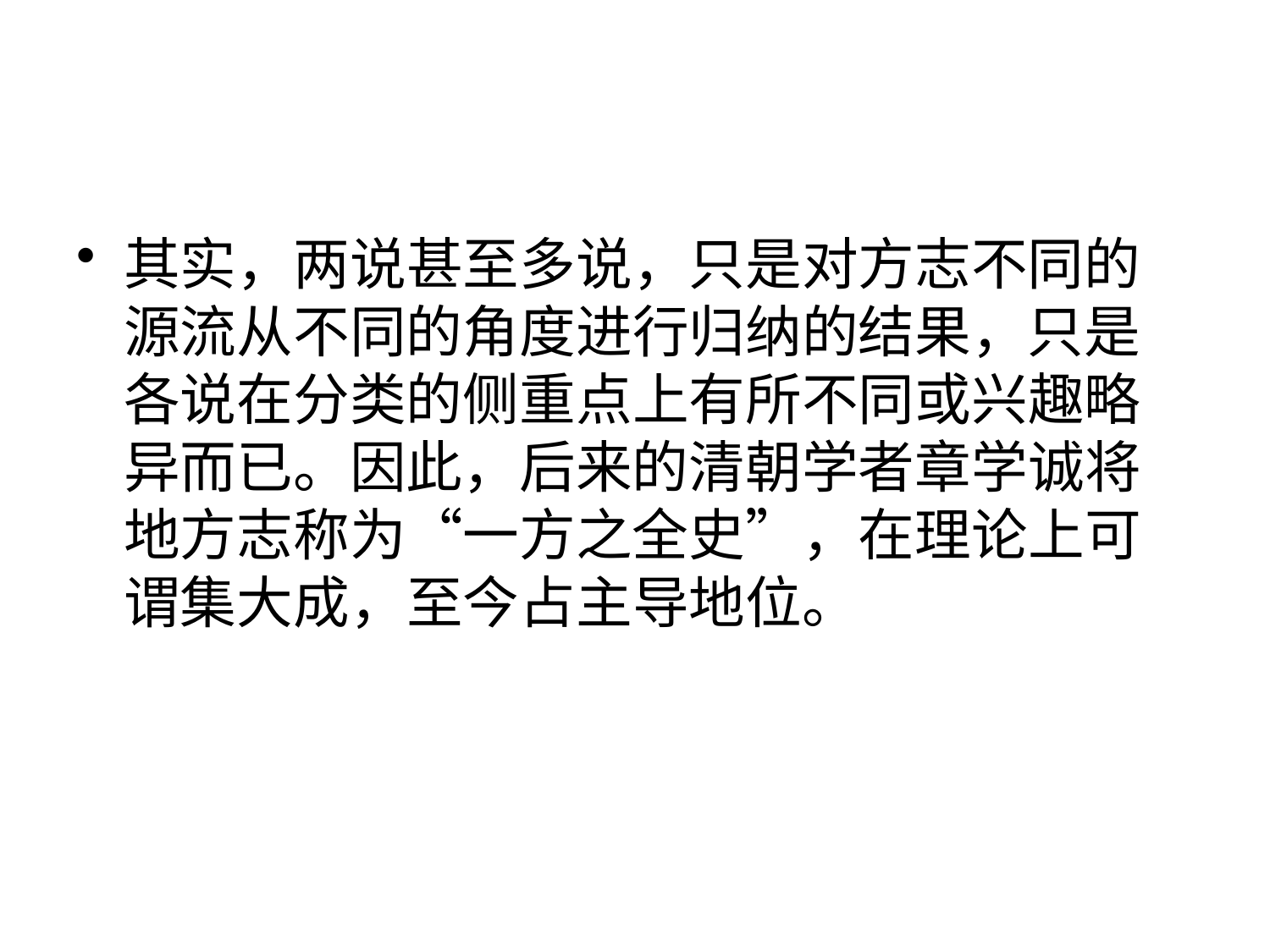

其实，两说甚至多说，只是对方志不同的源流从不同的角度进行归纳的结果，只是各说在分类的侧重点上有所不同或兴趣略异而已。因此，后来的清朝学者章学诚将地方志称为“一方之全史”，在理论上可谓集大成，至今占主导地位。